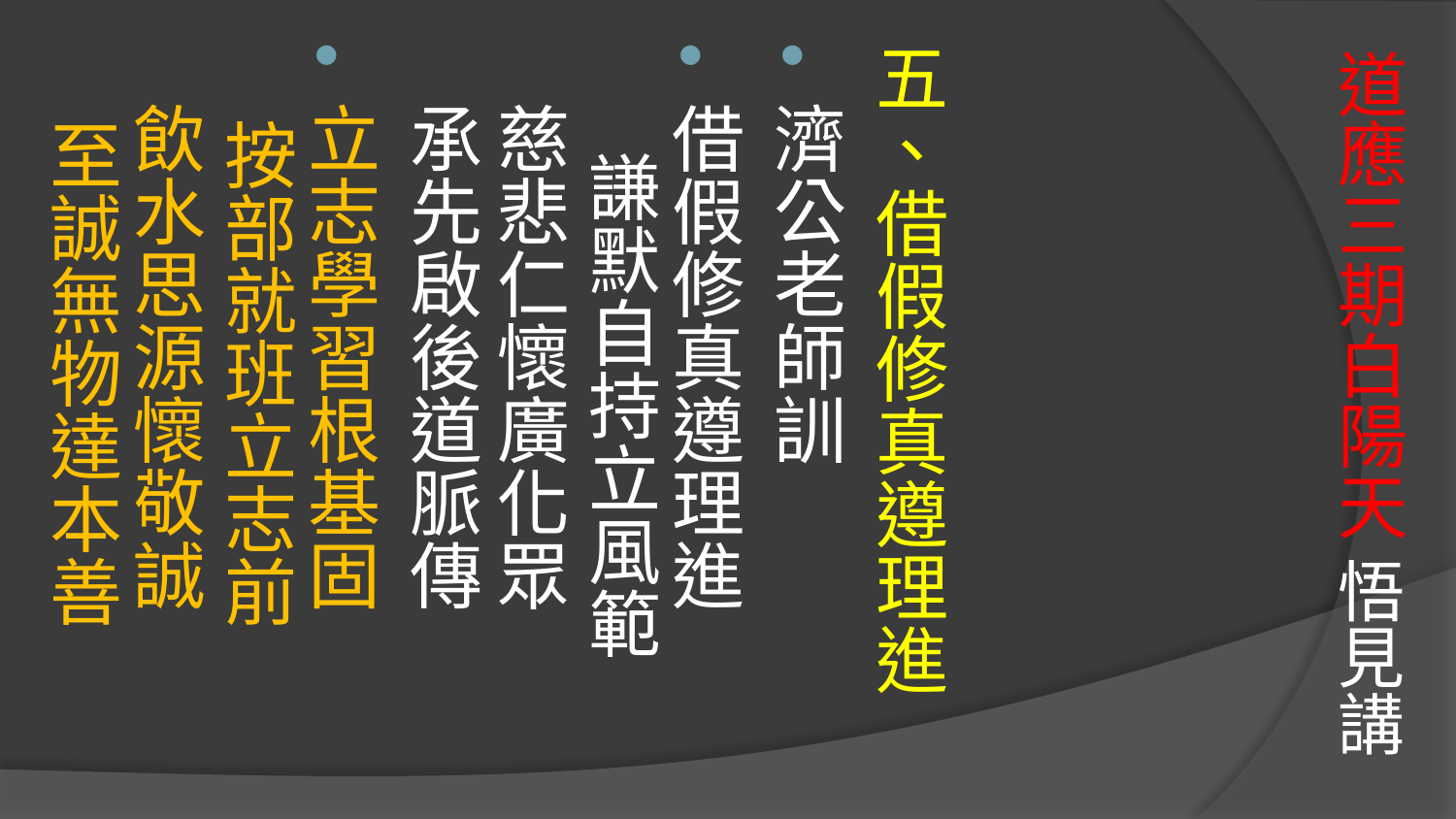

# 道應三期白陽天 悟見講
五、借假修真遵理進
濟公老師訓
借假修真遵理進              謙默自持立風範
慈悲仁懷廣化眾           承先啟後道脈傳
立志學習根基固            按部就班立志前
飲水思源懷敬誠            至誠無物達本善